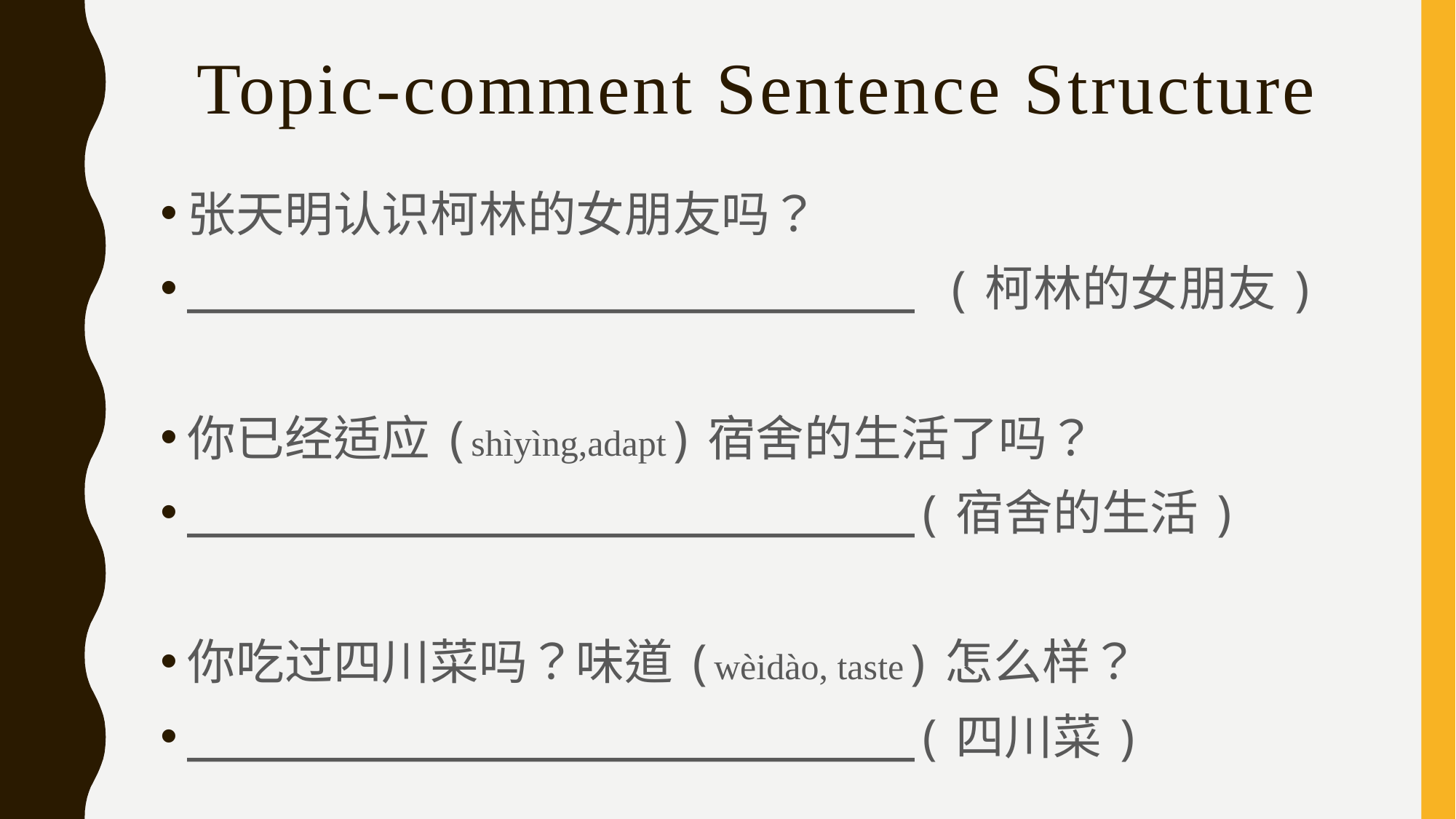

# Topic-comment Sentence Structure
张天明认识柯林的女朋友吗？
_________________________ (柯林的女朋友)

你已经适应(shìyìng,adapt)宿舍的生活了吗？
_________________________(宿舍的生活)

你吃过四川菜吗？味道(wèidào, taste)怎么样？
_________________________(四川菜)